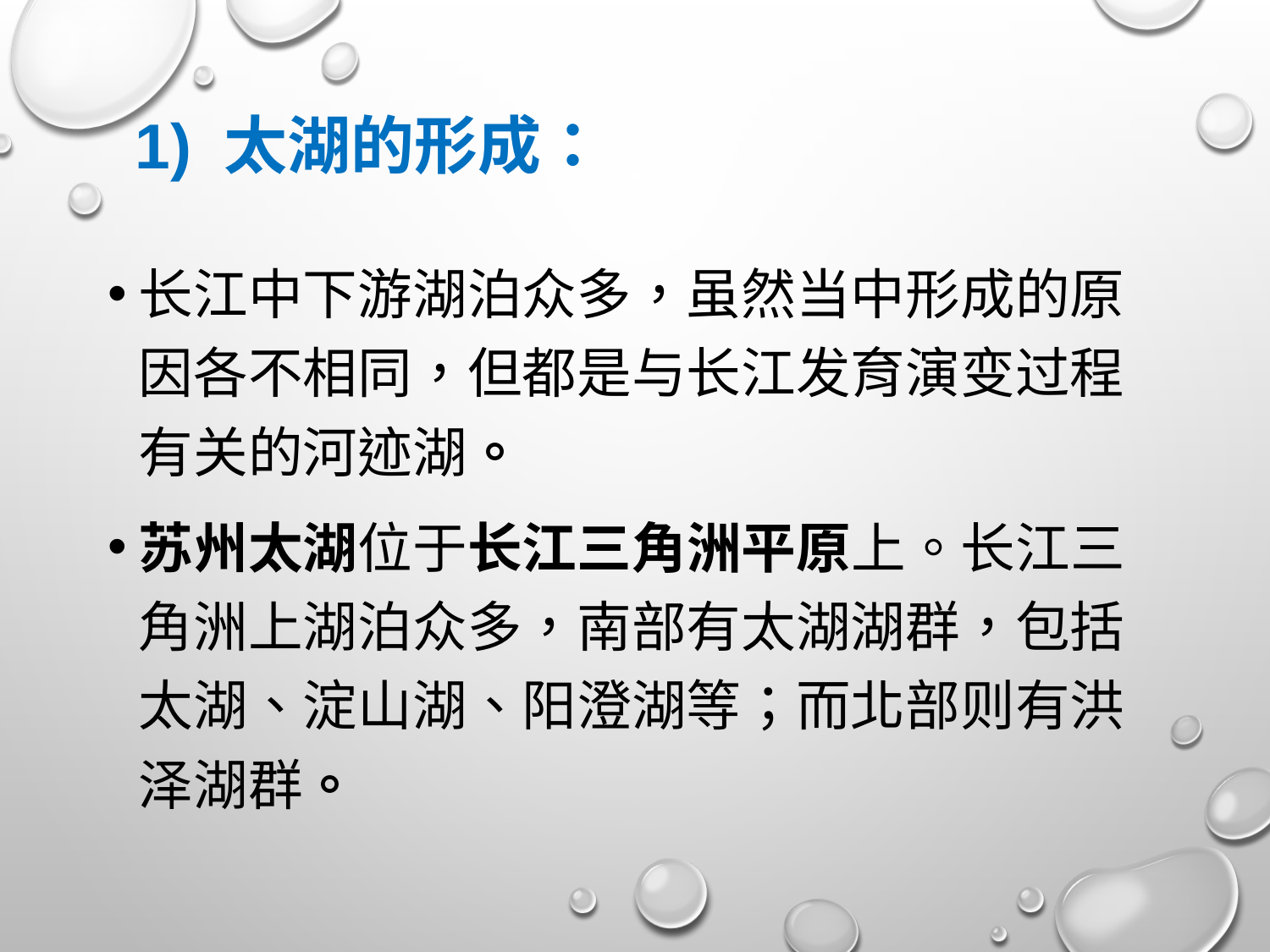

# 1) 太湖的形成：
长江中下游湖泊众多，虽然当中形成的原因各不相同，但都是与长江发育演变过程有关的河迹湖。
苏州太湖位于长江三角洲平原上。长江三角洲上湖泊众多，南部有太湖湖群，包括太湖、淀山湖、阳澄湖等；而北部则有洪泽湖群。